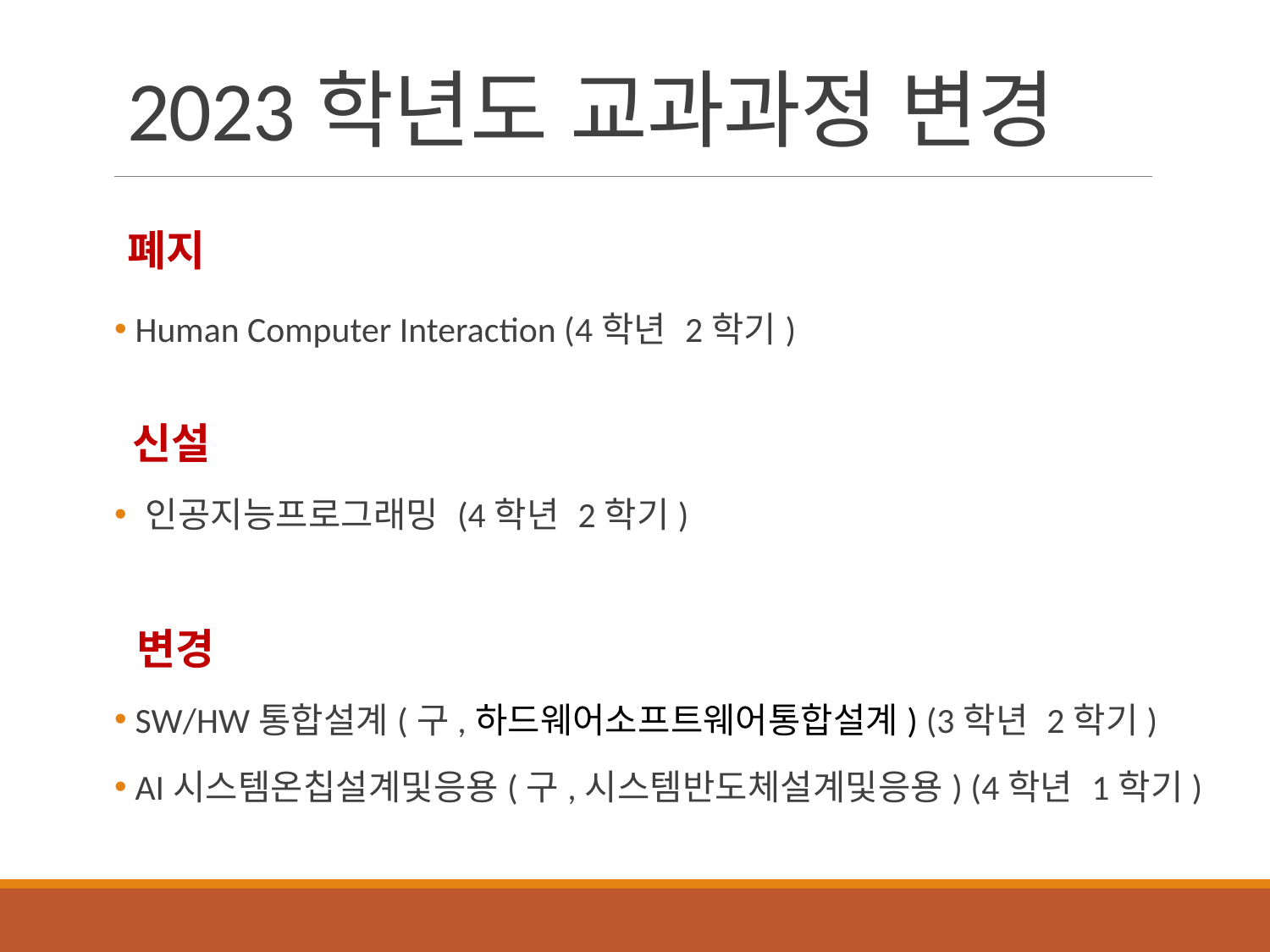

# 2023학년도 교과과정 변경
폐지
 Human Computer Interaction (4학년 2학기)
 신설
 인공지능프로그래밍 (4학년 2학기)

 변경
 SW/HW통합설계(구,하드웨어소프트웨어통합설계) (3학년 2학기)
 AI시스템온칩설계및응용(구,시스템반도체설계및응용) (4학년 1학기)